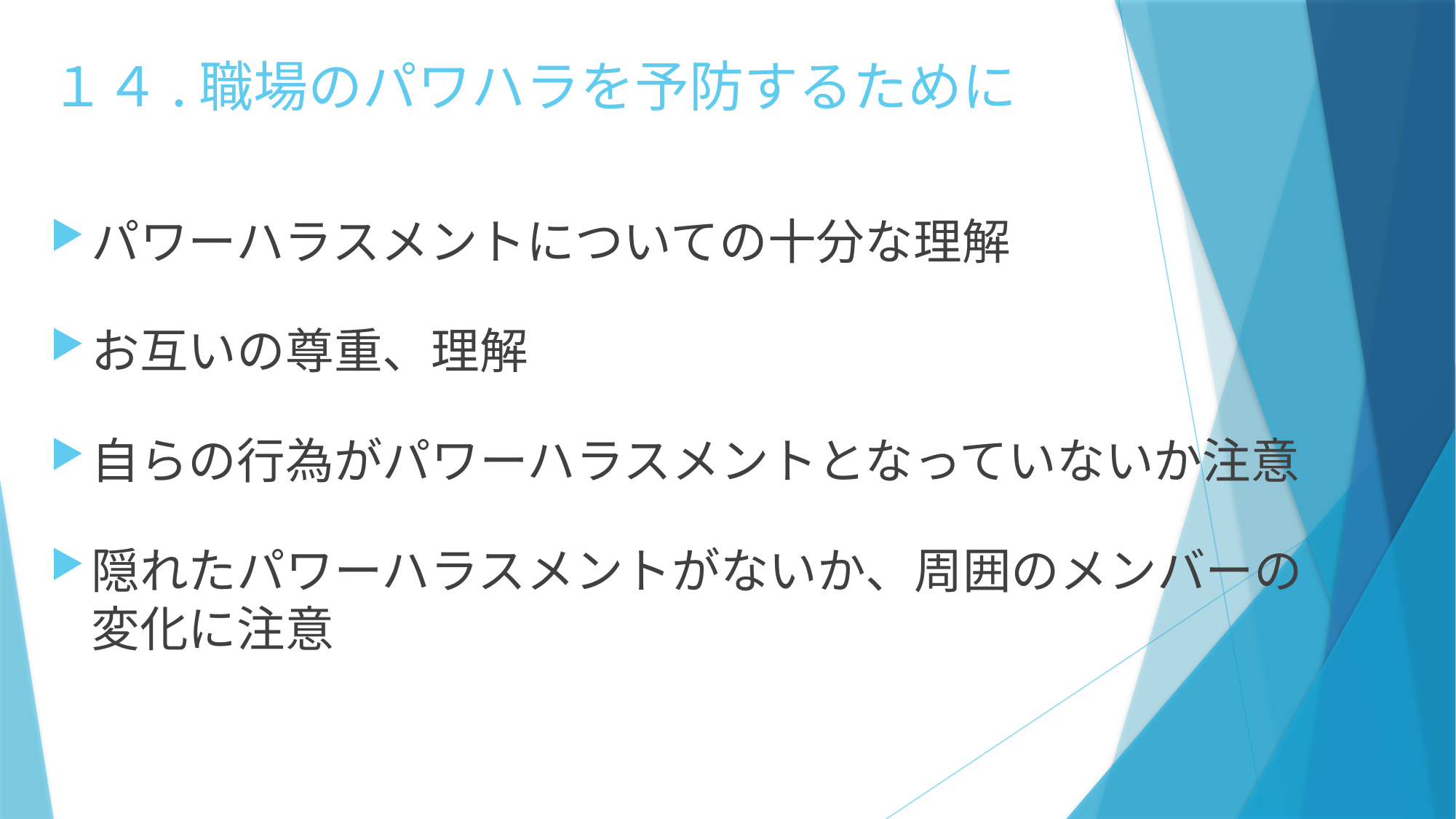

# １４.職場のパワハラを予防するために
パワーハラスメントについての十分な理解

お互いの尊重、理解

自らの行為がパワーハラスメントとなっていないか注意

隠れたパワーハラスメントがないか、周囲のメンバーの変化に注意